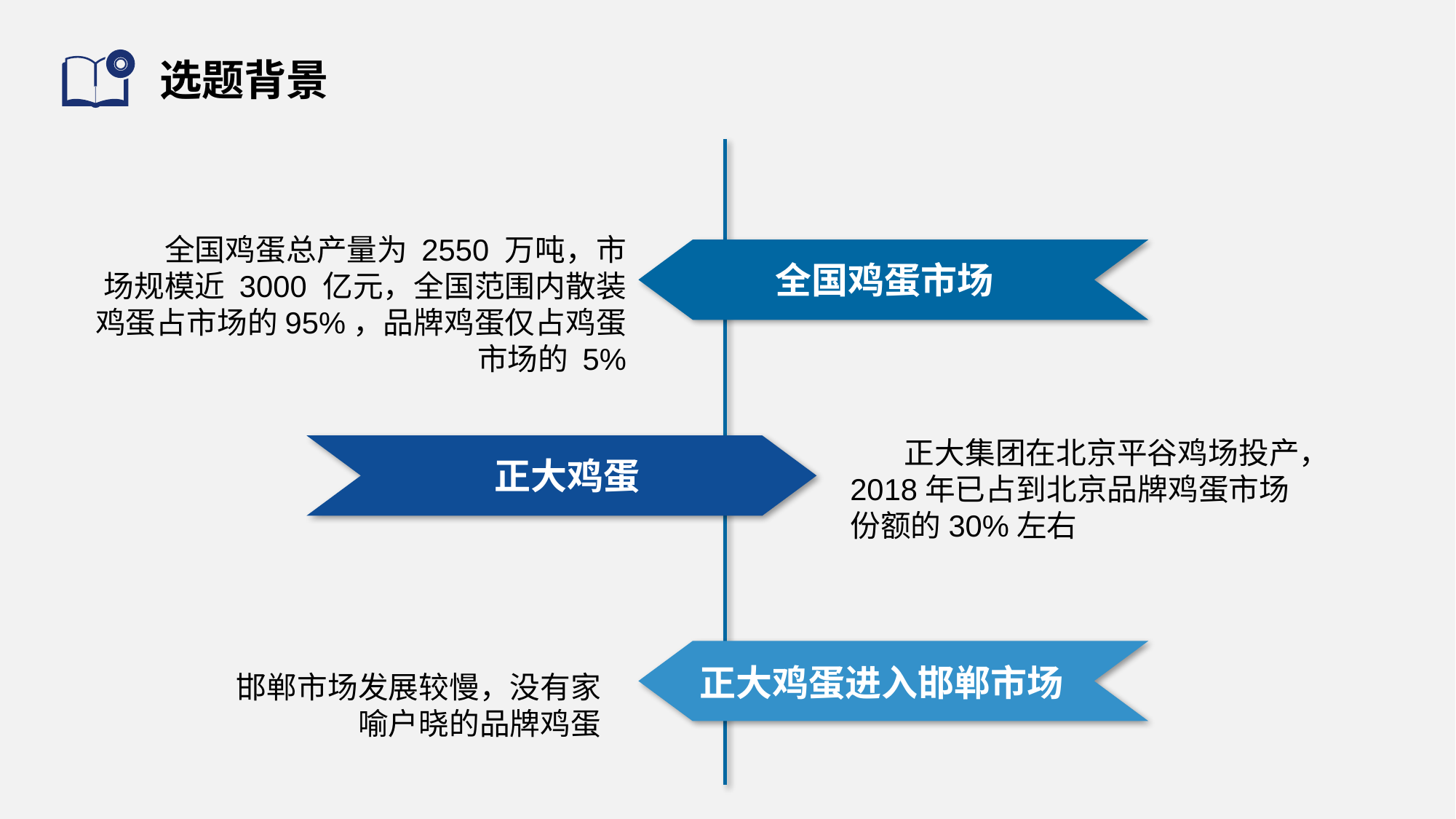

# 选题背景
        全国鸡蛋总产量为 2550 万吨，市场规模近 3000 亿元，全国范围内散装鸡蛋占市场的95%，品牌鸡蛋仅占鸡蛋市场的 5%

全国鸡蛋市场
       正大集团在北京平谷鸡场投产，2018年已占到北京品牌鸡蛋市场份额的30%左右

正大鸡蛋

正大鸡蛋进入邯郸市场
      邯郸市场发展较慢，没有家喻户晓的品牌鸡蛋